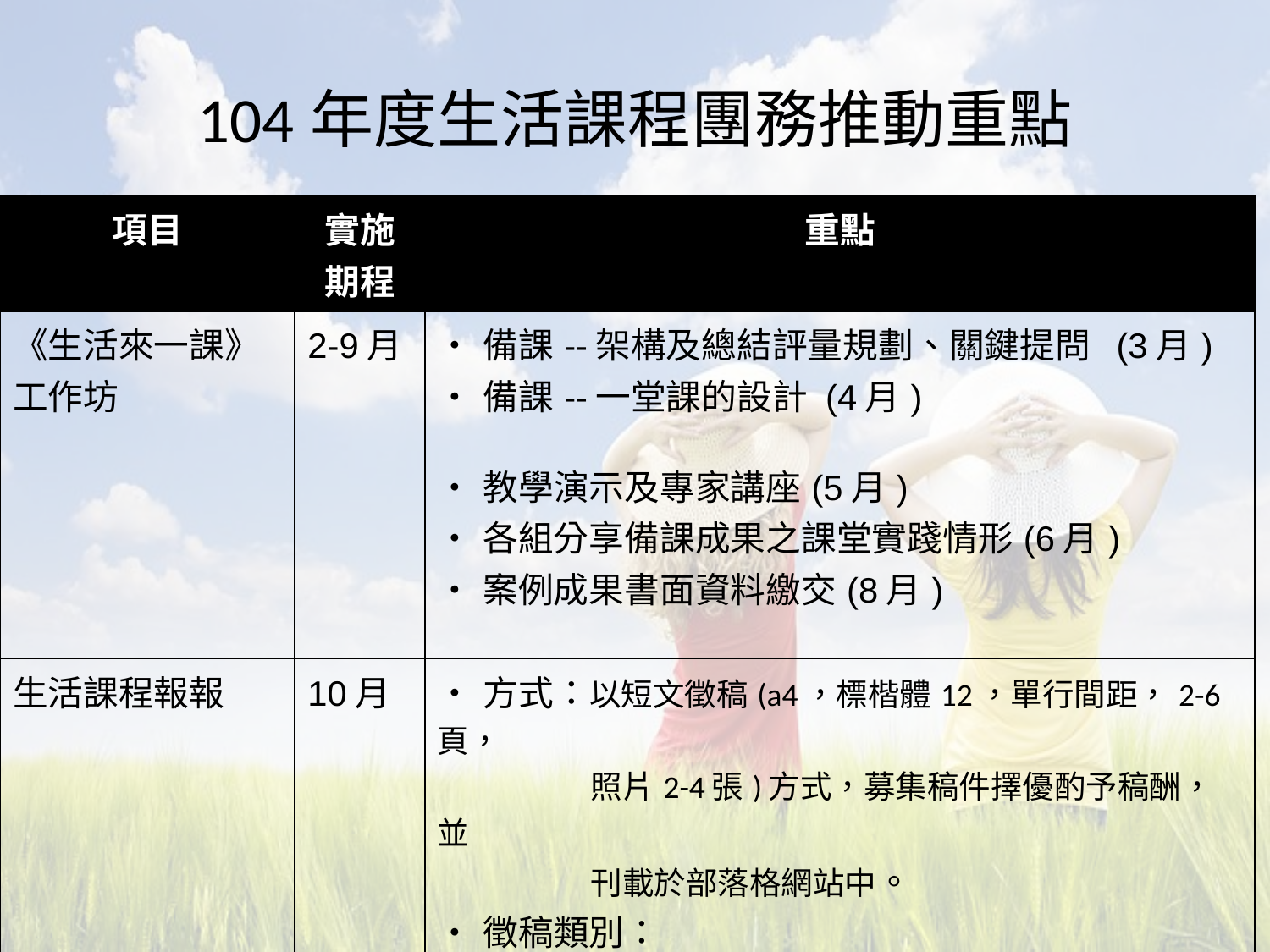

# 104年度生活課程團務推動重點
| 項目 | 實施期程 | 重點 |
| --- | --- | --- |
| 《生活來一課》工作坊 | 2-9月 | ‧備課--架構及總結評量規劃、關鍵提問 (3月) ‧備課--一堂課的設計 (4月) ‧教學演示及專家講座(5月) ‧各組分享備課成果之課堂實踐情形(6月) ‧案例成果書面資料繳交(8月) |
| 生活課程報報 | 10月 | ‧方式：以短文徵稿(a4，標楷體12，單行間距，2-6頁， 照片2-4張)方式，募集稿件擇優酌予稿酬，並 刊載於部落格網站中。 ‧徵稿類別： 1.參與巡迴或生活課程研習、工作坊之心得 2.生活課程有效教學策略分享 3.我的一堂課…教案設計與實踐省思 4.單元總結評量規畫及學生能力表現分享 5.生活課程社群運作分享 6.課綱精神下的教學實踐省思 |